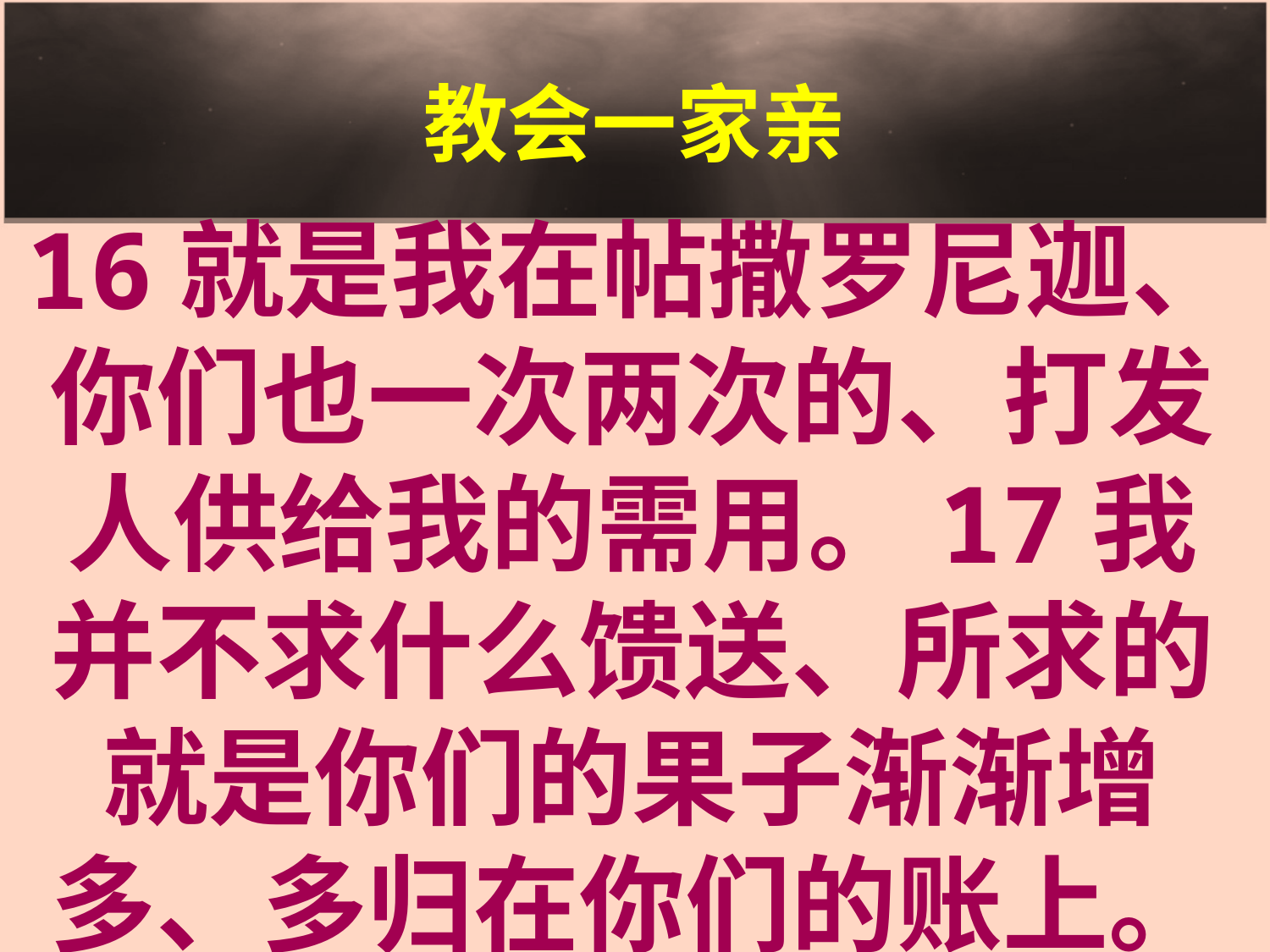

教会一家亲
16就是我在帖撒罗尼迦、你们也一次两次的、打发人供给我的需用。17我并不求什么馈送、所求的就是你们的果子渐渐增多、多归在你们的账上。